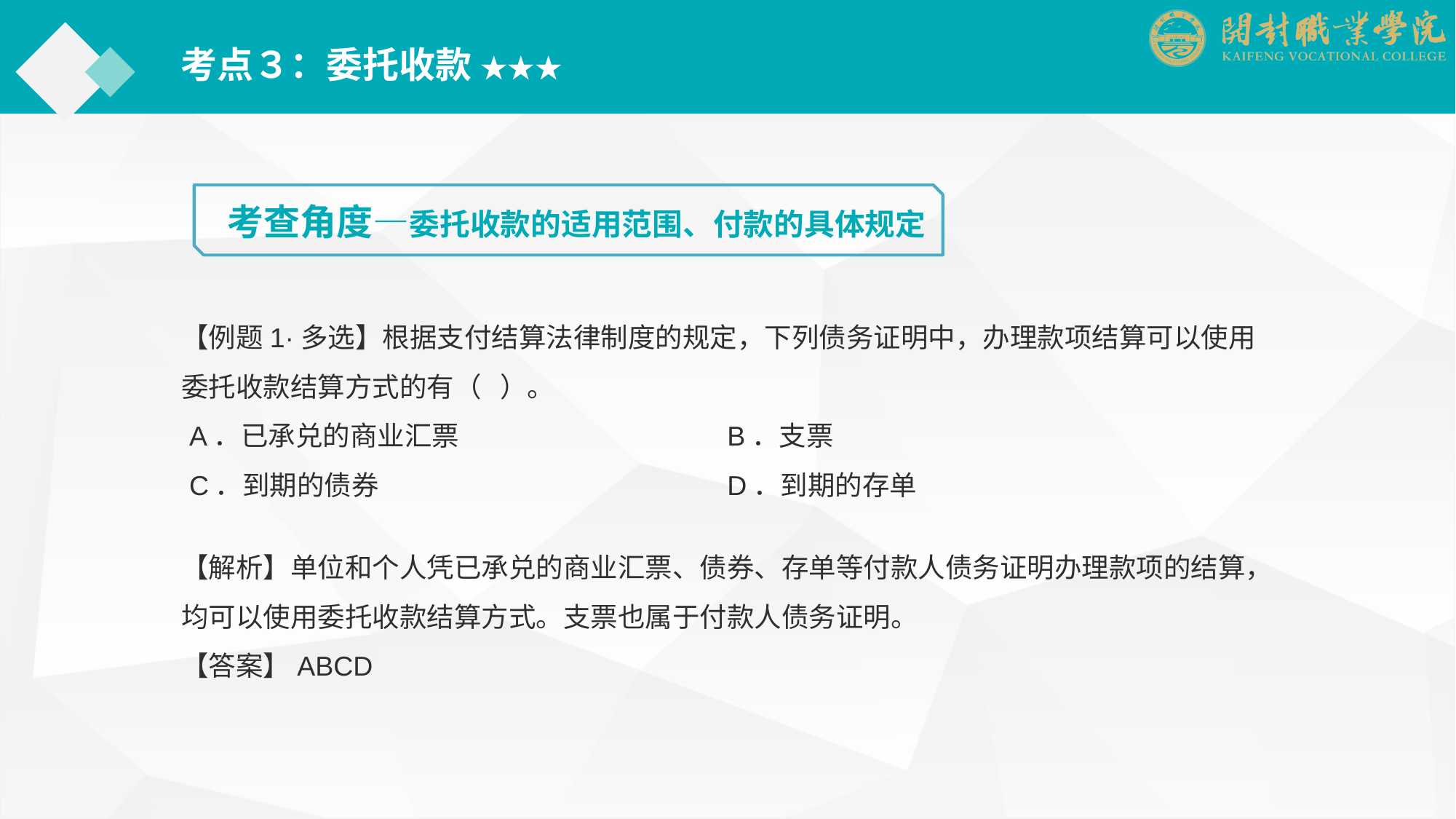

考点３：委托收款 ★★★

考查角度—委托收款的适用范围、付款的具体规定
【例题1·多选】根据支付结算法律制度的规定，下列债务证明中，办理款项结算可以使用委托收款结算方式的有（   ）。
 A．已承兑的商业汇票			B．支票
 C．到期的债券				D．到期的存单
【解析】单位和个人凭已承兑的商业汇票、债券、存单等付款人债务证明办理款项的结算，均可以使用委托收款结算方式。支票也属于付款人债务证明。
【答案】ABCD